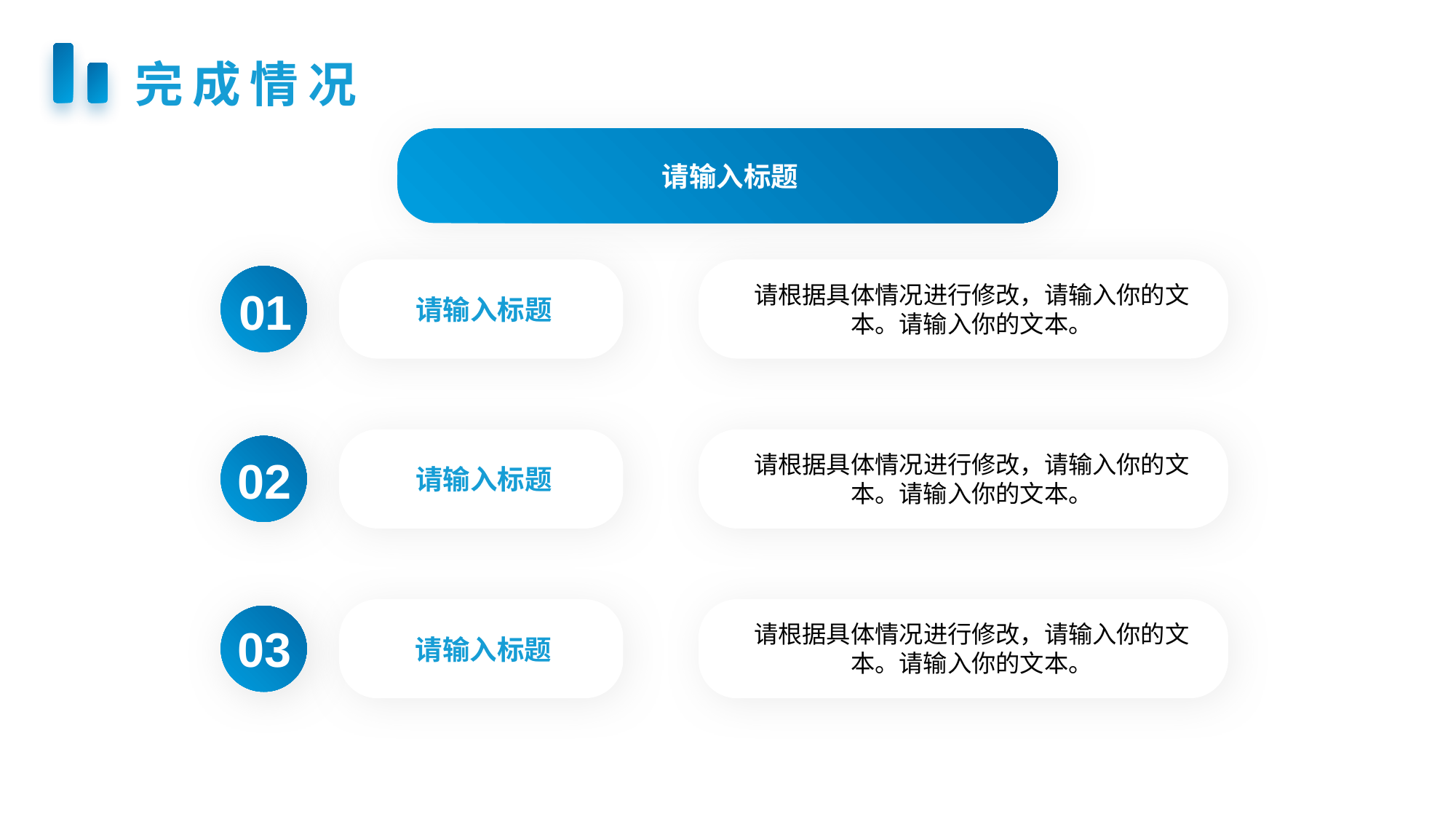

完成情况

请输入标题

请根据具体情况进行修改，请输入你的文本。请输入你的文本。
01
请输入标题

请根据具体情况进行修改，请输入你的文本。请输入你的文本。
02
请输入标题

03
请根据具体情况进行修改，请输入你的文本。请输入你的文本。
请输入标题
PPT下载 http://www.ypppt.com/xiazai/